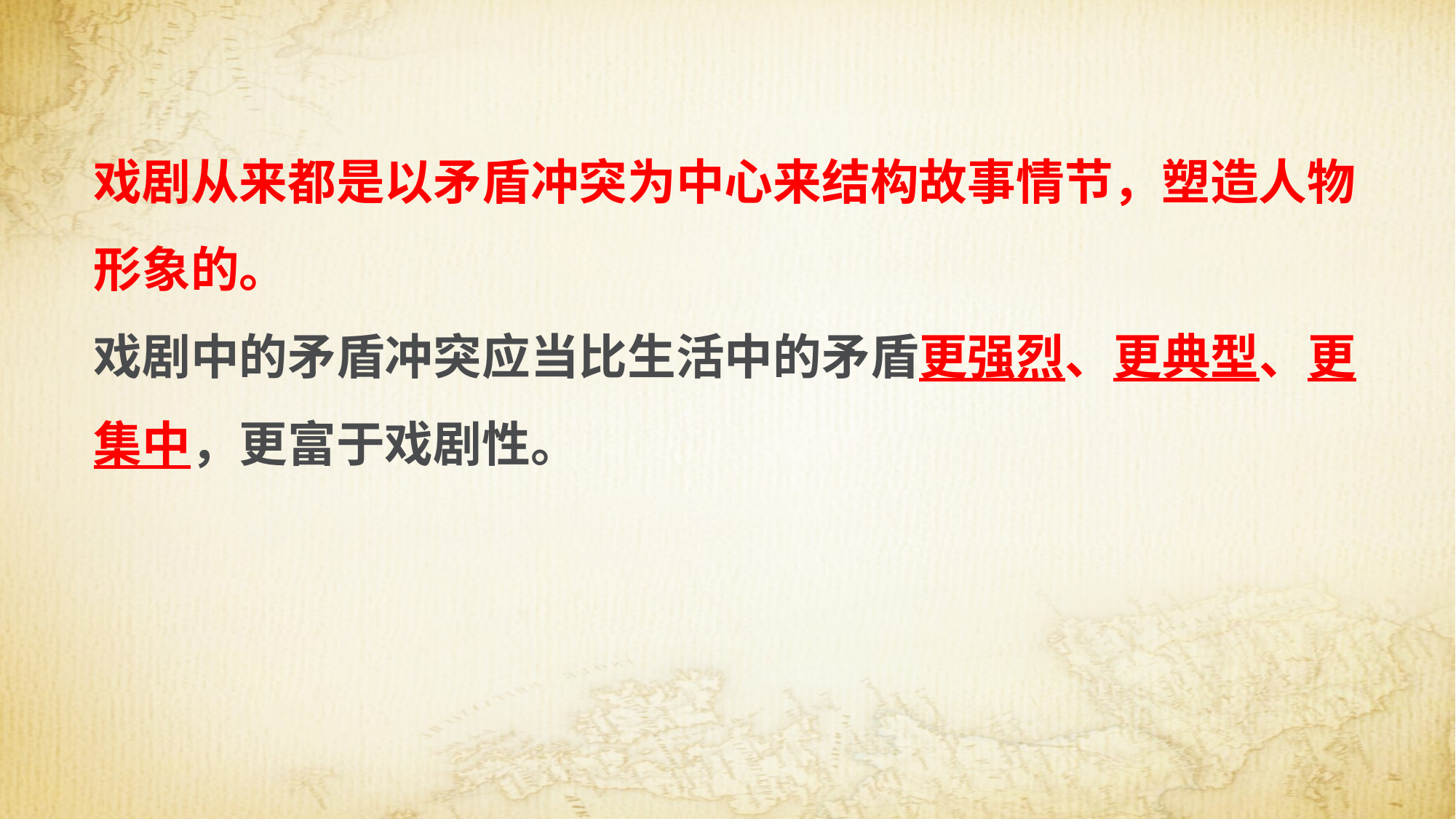

戏剧从来都是以矛盾冲突为中心来结构故事情节，塑造人物形象的。
戏剧中的矛盾冲突应当比生活中的矛盾更强烈、更典型、更集中，更富于戏剧性。